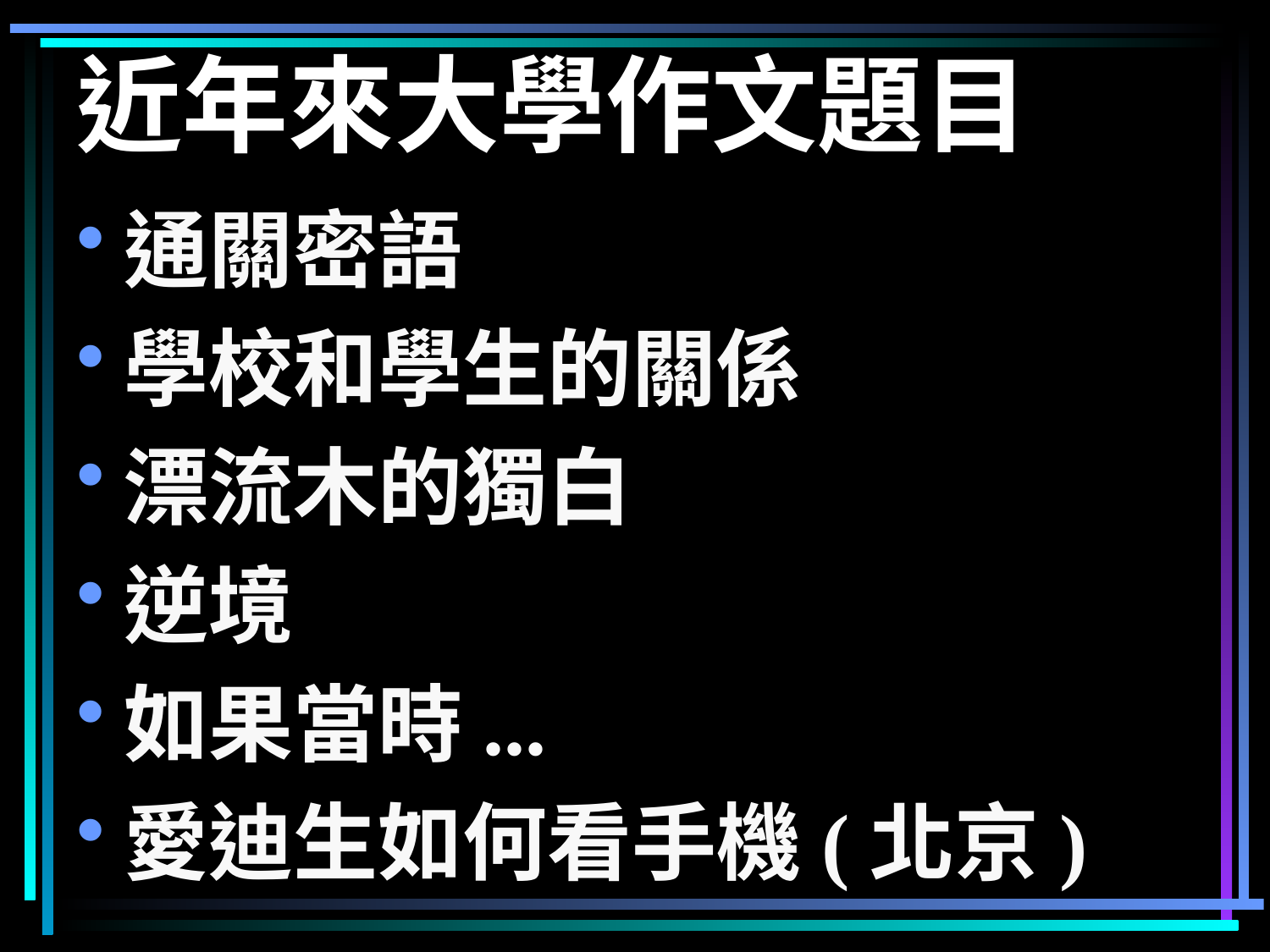

# 近年來大學作文題目
通關密語
學校和學生的關係
漂流木的獨白
逆境
如果當時...
愛迪生如何看手機(北京)